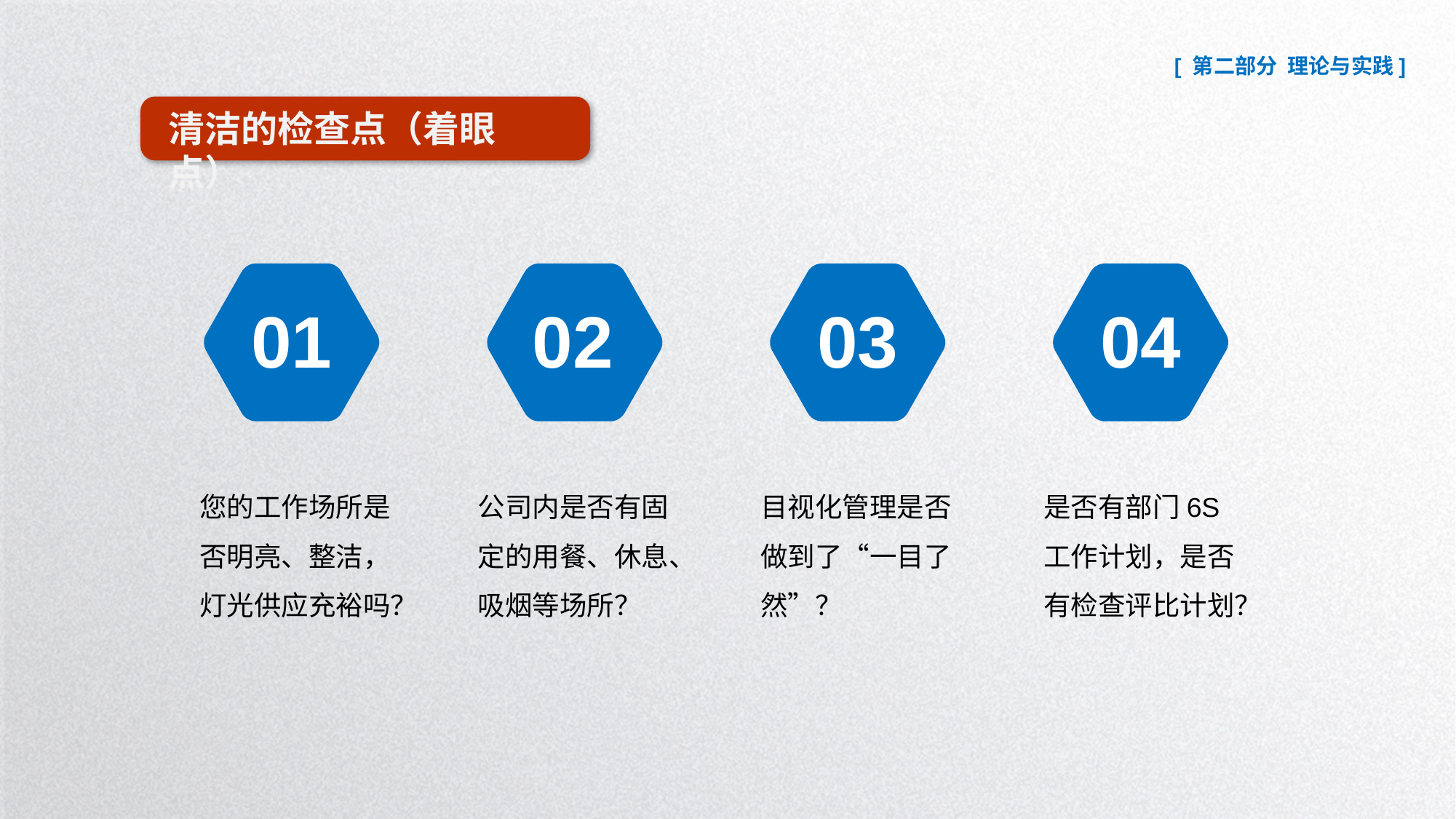

清洁的检查点（着眼点）

01
02
03
04
您的工作场所是否明亮、整洁，灯光供应充裕吗？
公司内是否有固定的用餐、休息、吸烟等场所？
目视化管理是否做到了“一目了然”？
是否有部门6S工作计划，是否有检查评比计划？